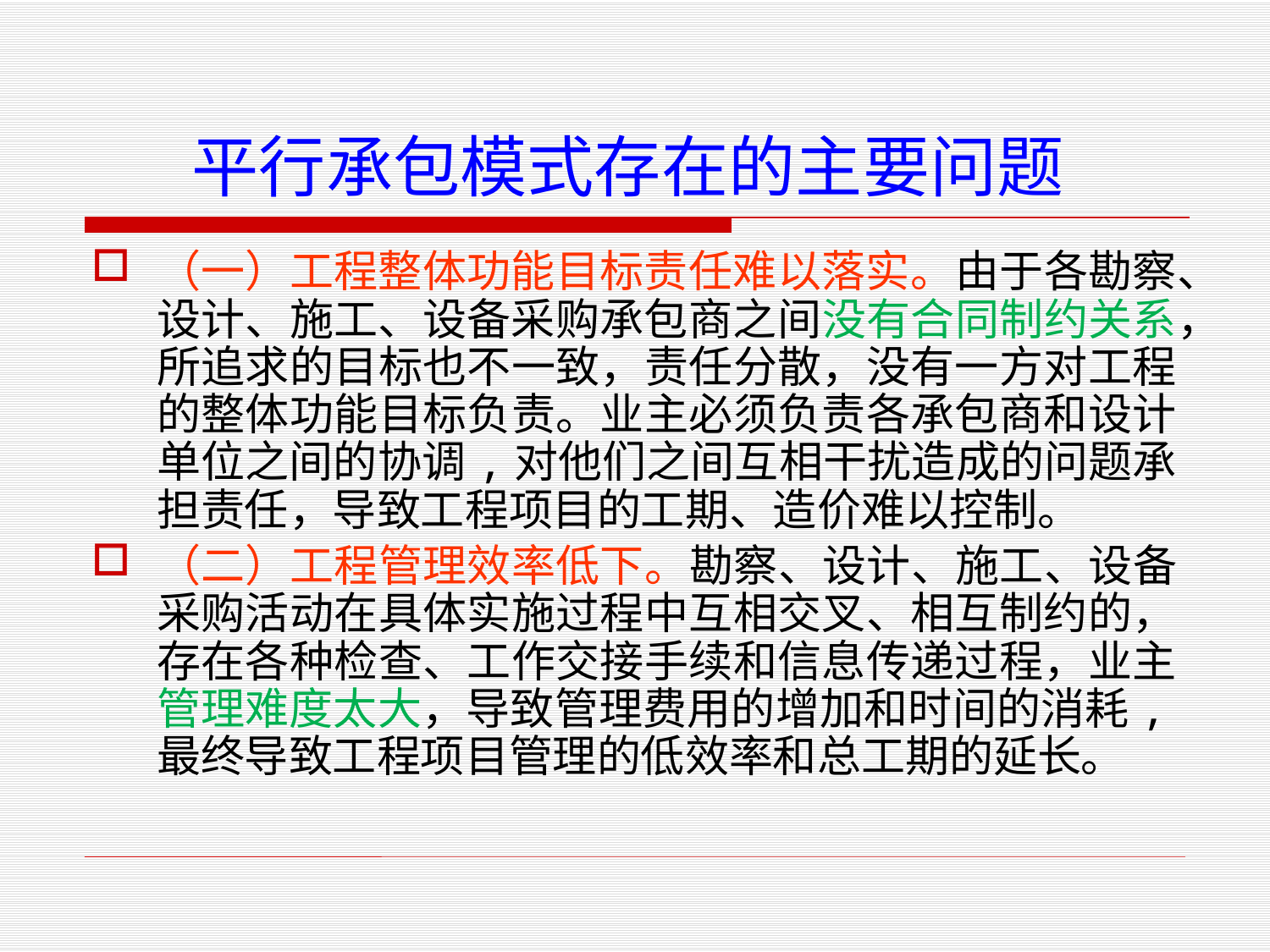

# 平行承包模式存在的主要问题
（一）工程整体功能目标责任难以落实。由于各勘察、设计、施工、设备采购承包商之间没有合同制约关系，所追求的目标也不一致，责任分散，没有一方对工程的整体功能目标负责。业主必须负责各承包商和设计单位之间的协调,对他们之间互相干扰造成的问题承担责任，导致工程项目的工期、造价难以控制。
（二）工程管理效率低下。勘察、设计、施工、设备采购活动在具体实施过程中互相交叉、相互制约的，存在各种检查、工作交接手续和信息传递过程，业主管理难度太大，导致管理费用的增加和时间的消耗,最终导致工程项目管理的低效率和总工期的延长。